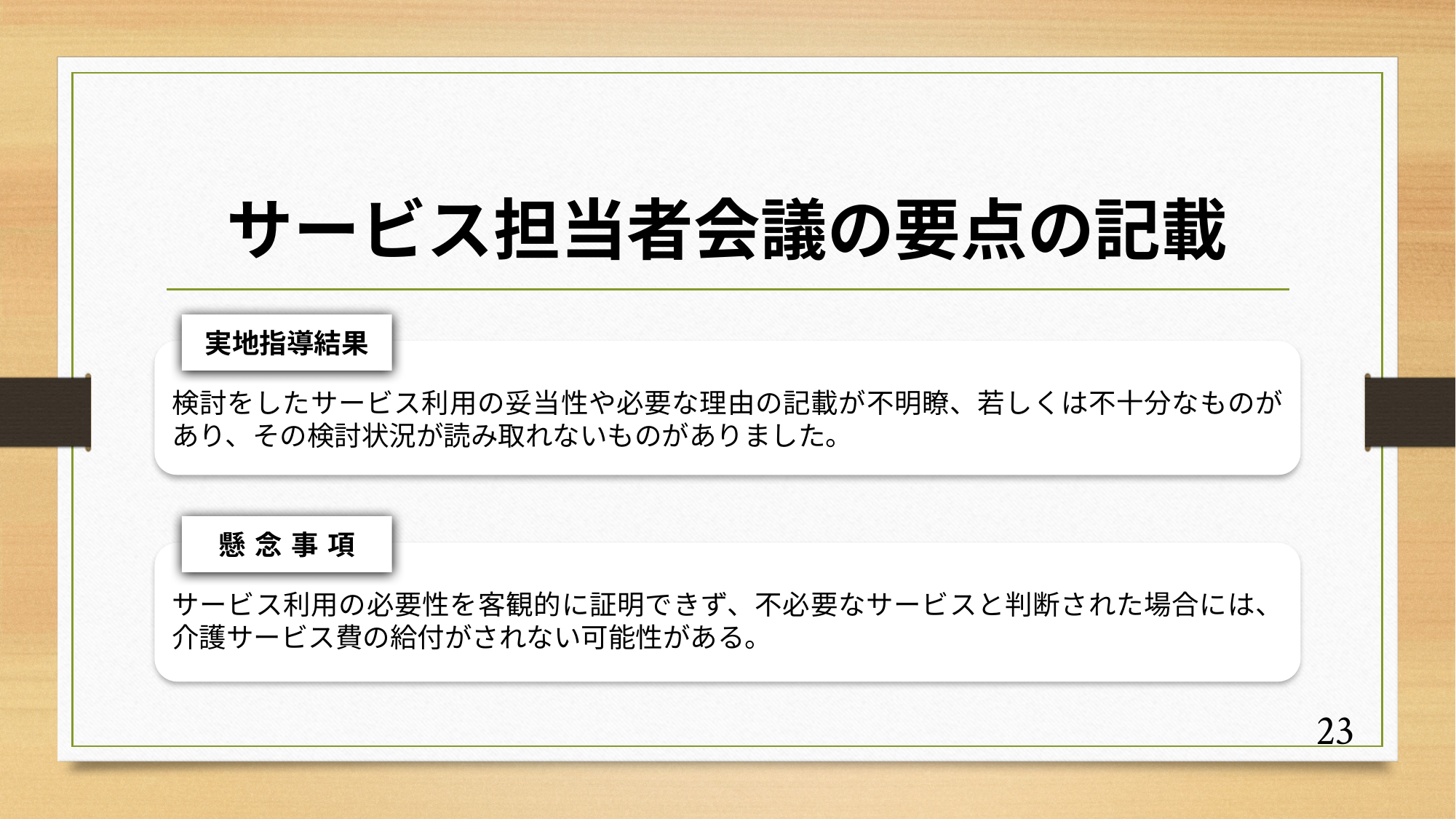

# サービス担当者会議の要点の記載
実地指導結果

検討をしたサービス利用の妥当性や必要な理由の記載が不明瞭、若しくは不十分なものがあり、その検討状況が読み取れないものがありました。
懸念事項

サービス利用の必要性を客観的に証明できず、不必要なサービスと判断された場合には、介護サービス費の給付がされない可能性がある。
23